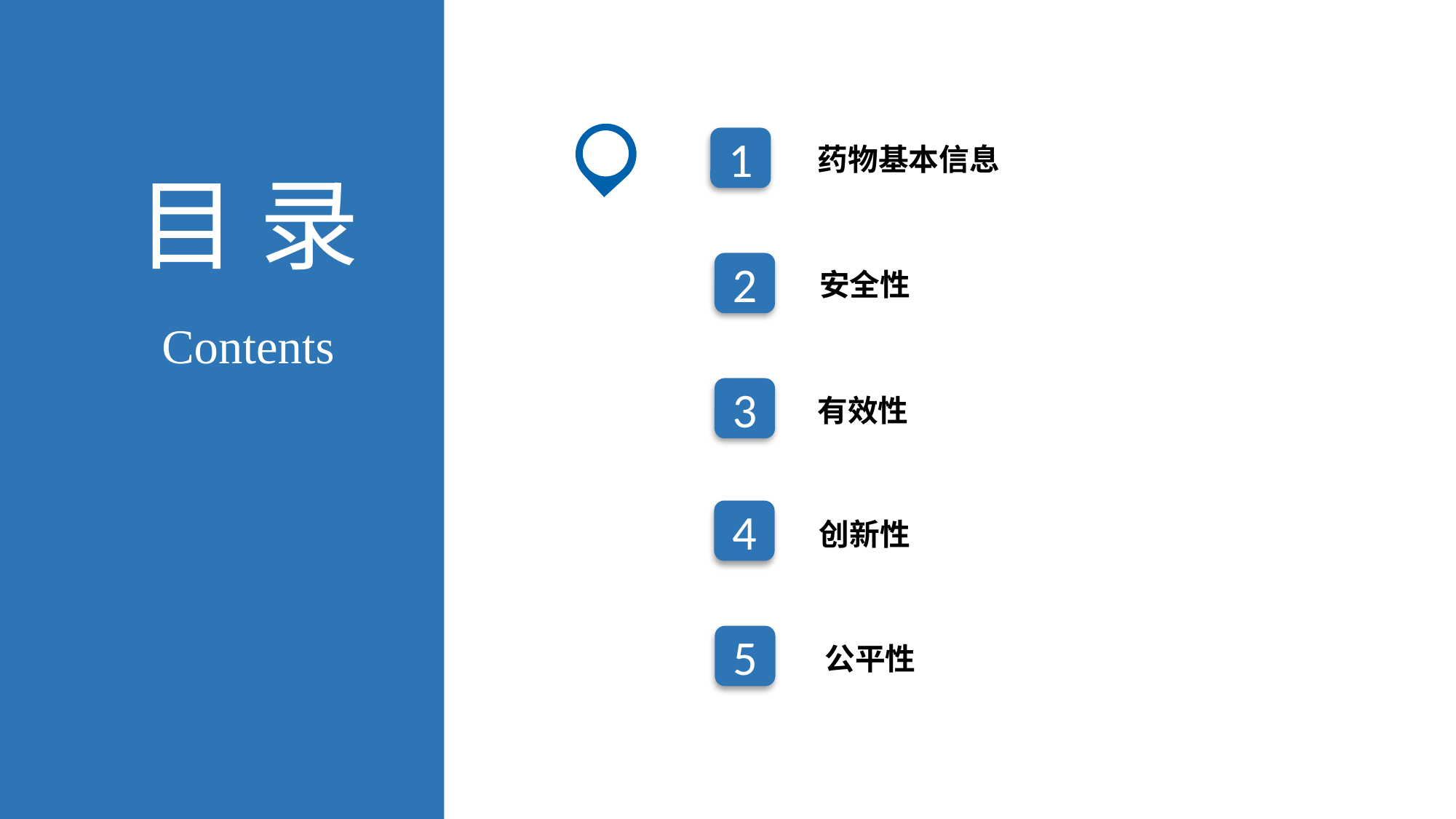

1
药物基本信息
目 录
2
安全性
Contents
3
有效性
4
创新性
5
公平性